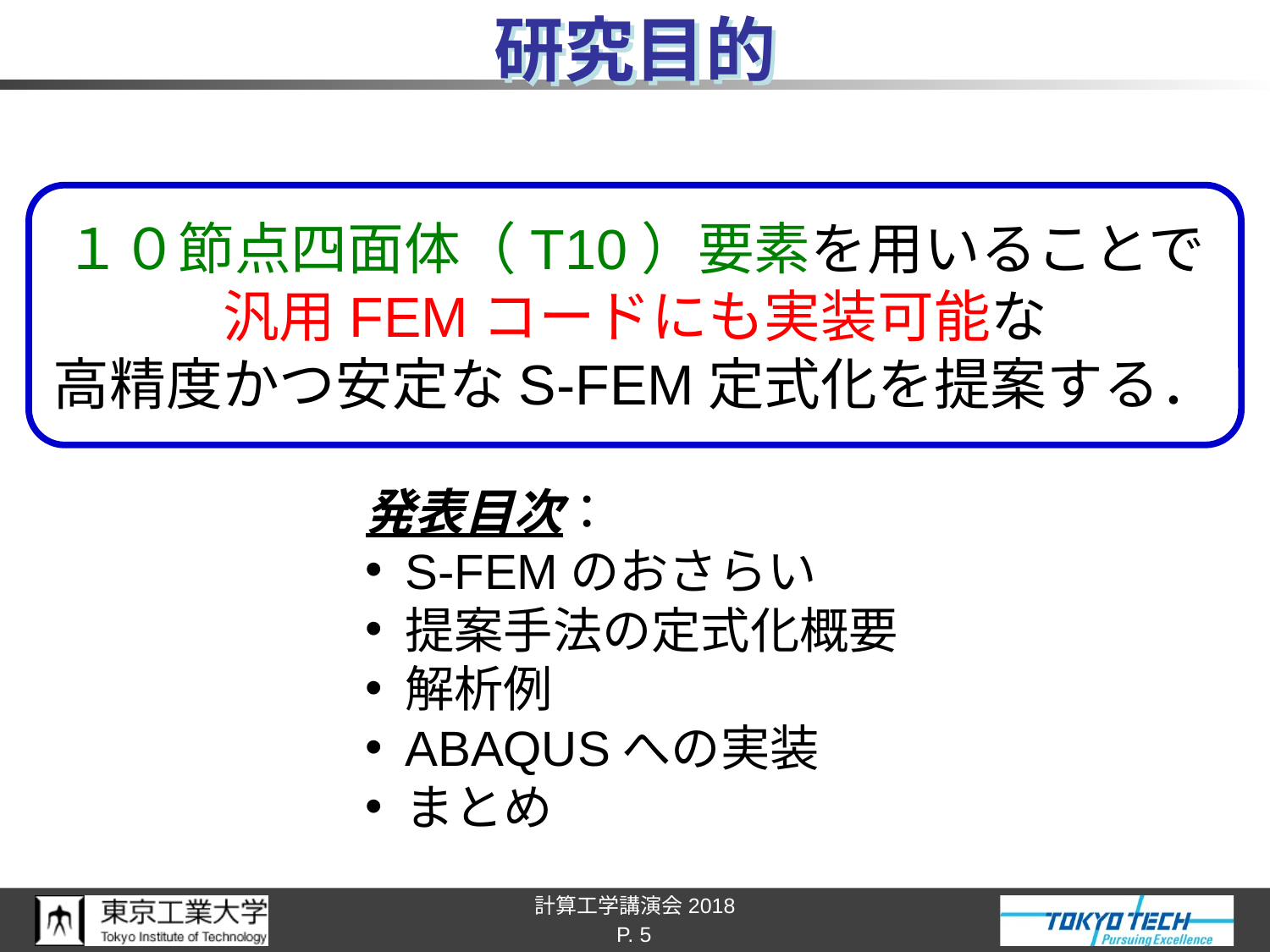

# 研究目的
１０節点四面体（T10）要素を用いることで
汎用FEMコードにも実装可能な
高精度かつ安定なS-FEM定式化を提案する．
発表目次：
S-FEMのおさらい
提案手法の定式化概要
解析例
ABAQUSへの実装
まとめ
P. 5